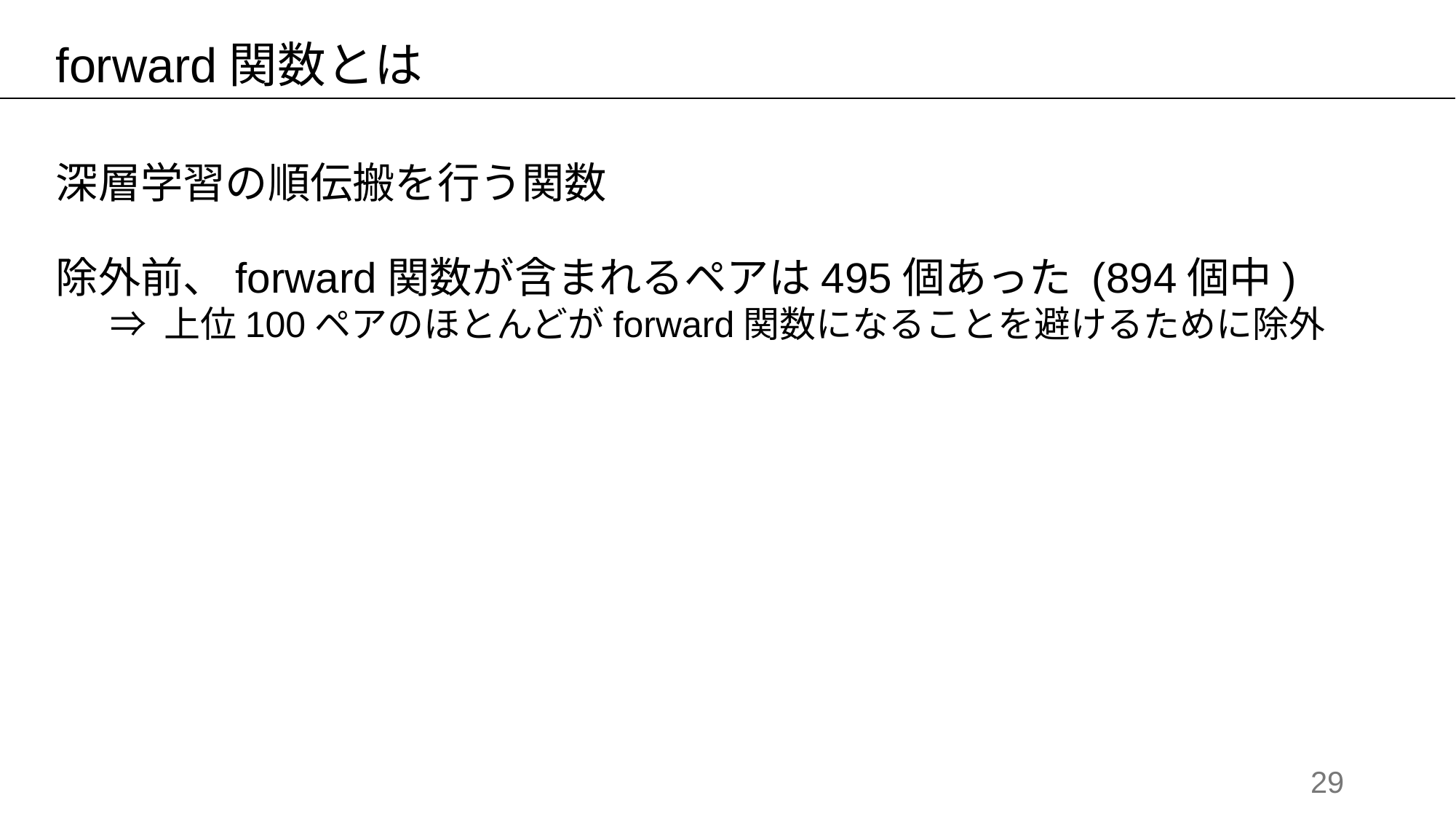

forward関数とは
深層学習の順伝搬を行う関数

除外前、forward関数が含まれるペアは495個あった (894個中)
⇒ 上位100ペアのほとんどがforward関数になることを避けるために除外
29